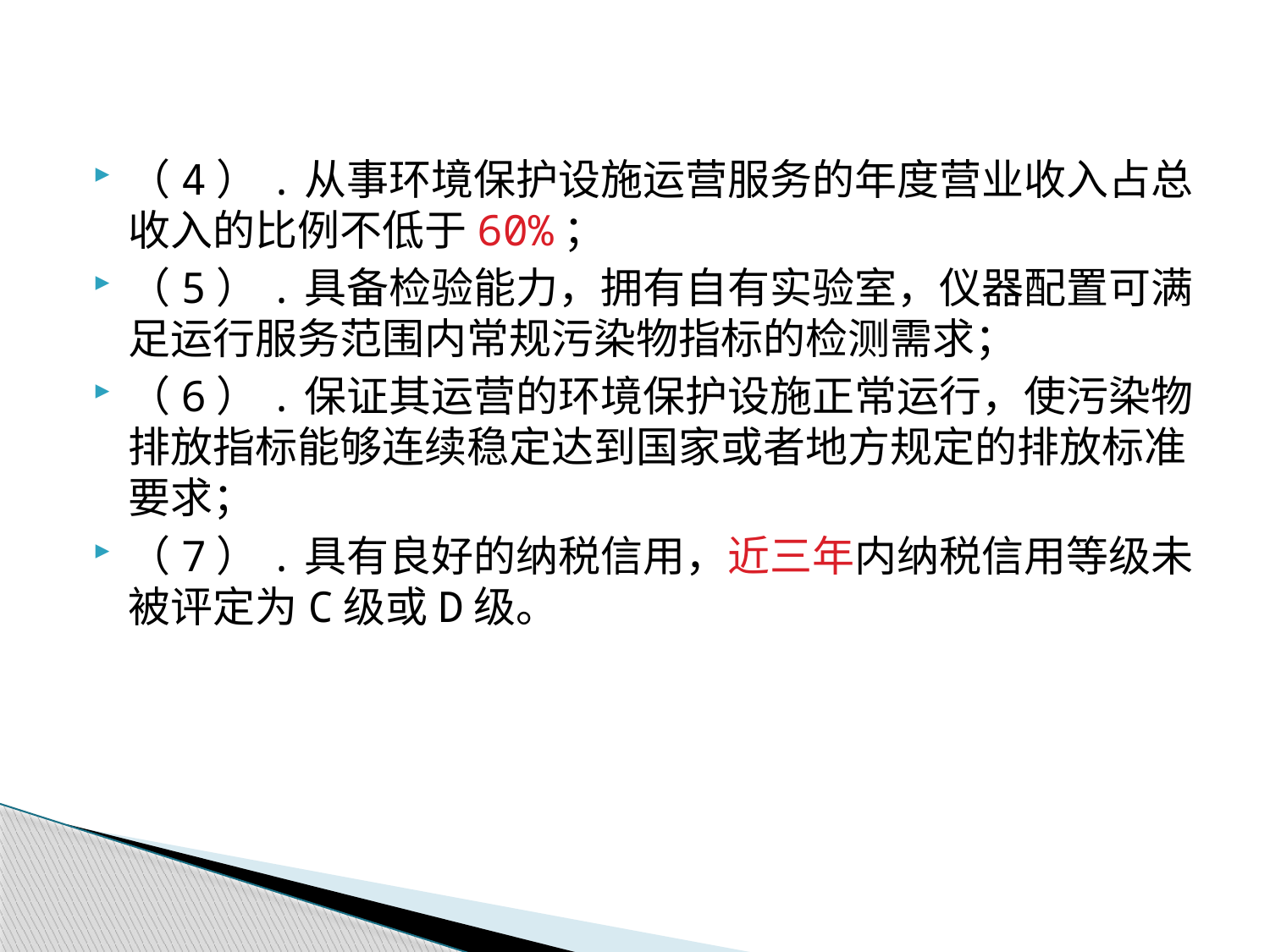

（4）.从事环境保护设施运营服务的年度营业收入占总收入的比例不低于60%；
（5）.具备检验能力，拥有自有实验室，仪器配置可满足运行服务范围内常规污染物指标的检测需求；
（6）.保证其运营的环境保护设施正常运行，使污染物排放指标能够连续稳定达到国家或者地方规定的排放标准要求；
（7）.具有良好的纳税信用，近三年内纳税信用等级未被评定为C级或D级。